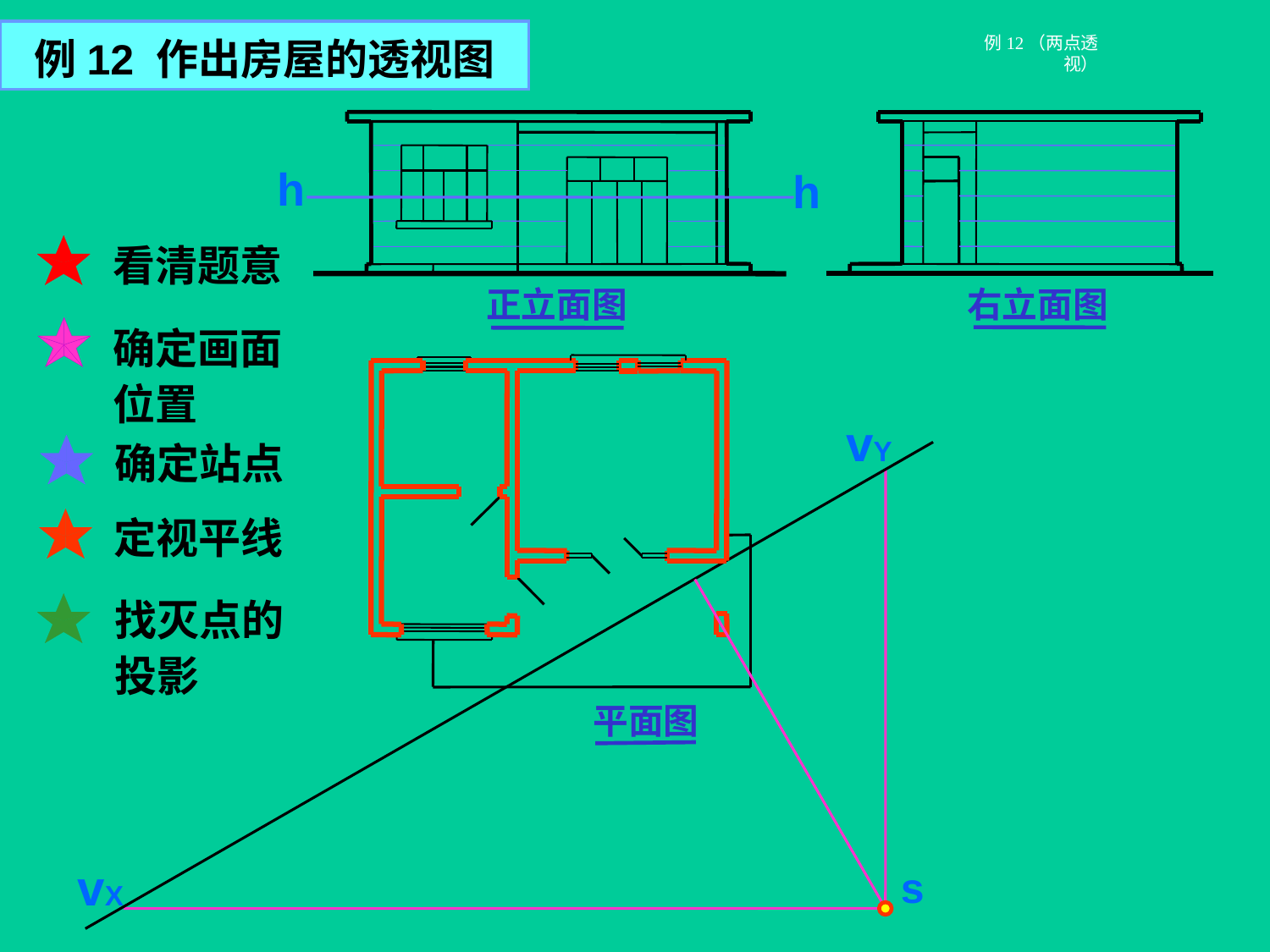

例12 作出房屋的透视图
# 例12（两点透视）

正立面图

右立面图

h
h

看清题意

确定画面
位置

平面图

vY
确定站点

定视平线

s

找灭点的
投影

vX